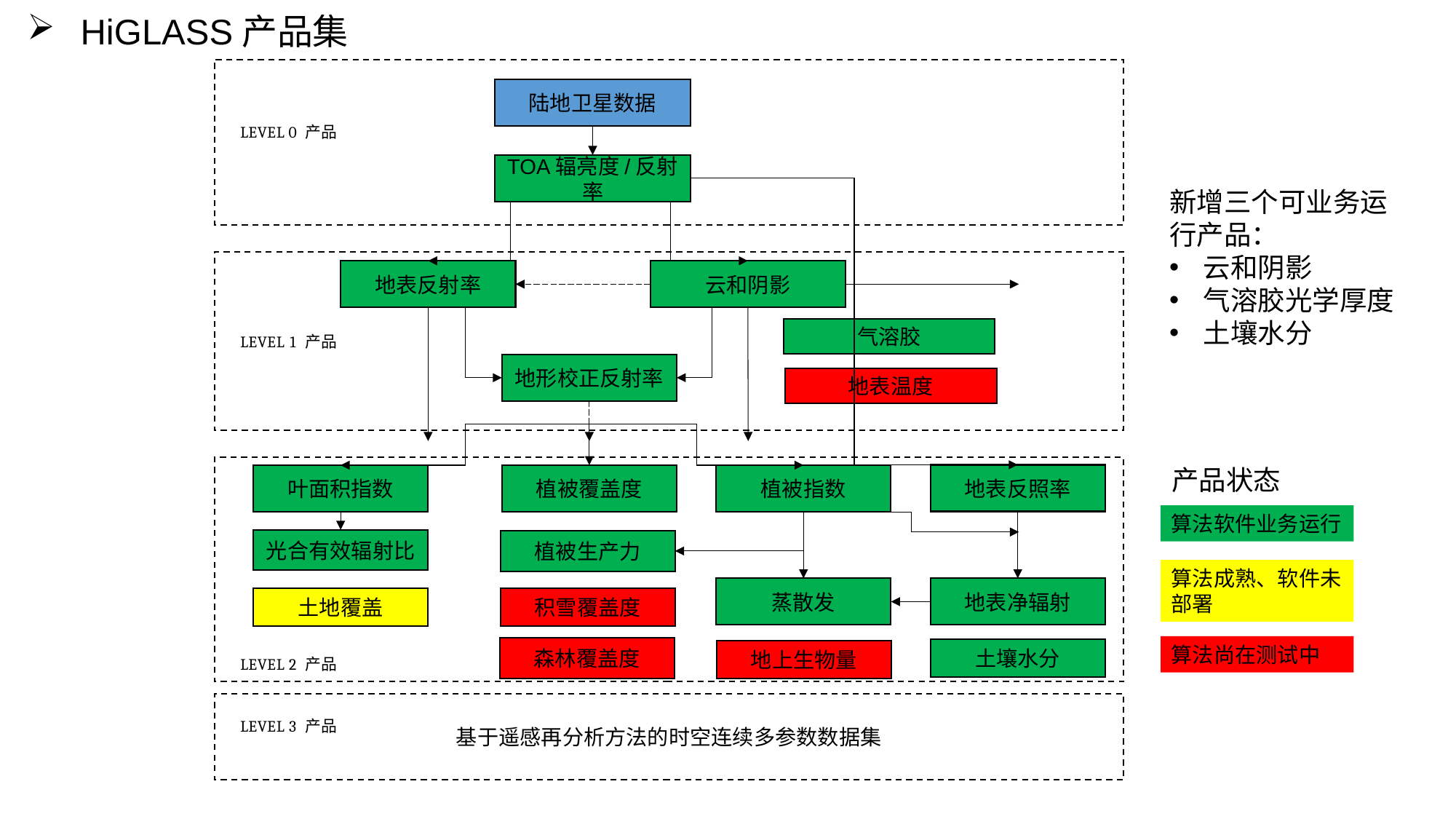

HiGLASS产品集

陆地卫星数据
LEVEL 0 产品
TOA辐亮度/反射率

地表反射率
云和阴影
气溶胶
LEVEL 1 产品
地表温度

地表反照率
植被覆盖度
植被指数
叶面积指数
光合有效辐射比
植被生产力
地表净辐射
蒸散发
土地覆盖
积雪覆盖度
森林覆盖度
土壤水分
地上生物量
LEVEL 2 产品
基于遥感再分析方法的时空连续多参数数据集
LEVEL 3 产品
地形校正反射率
新增三个可业务运行产品：
云和阴影
气溶胶光学厚度
土壤水分
产品状态
算法软件业务运行
算法成熟、软件未部署
算法尚在测试中